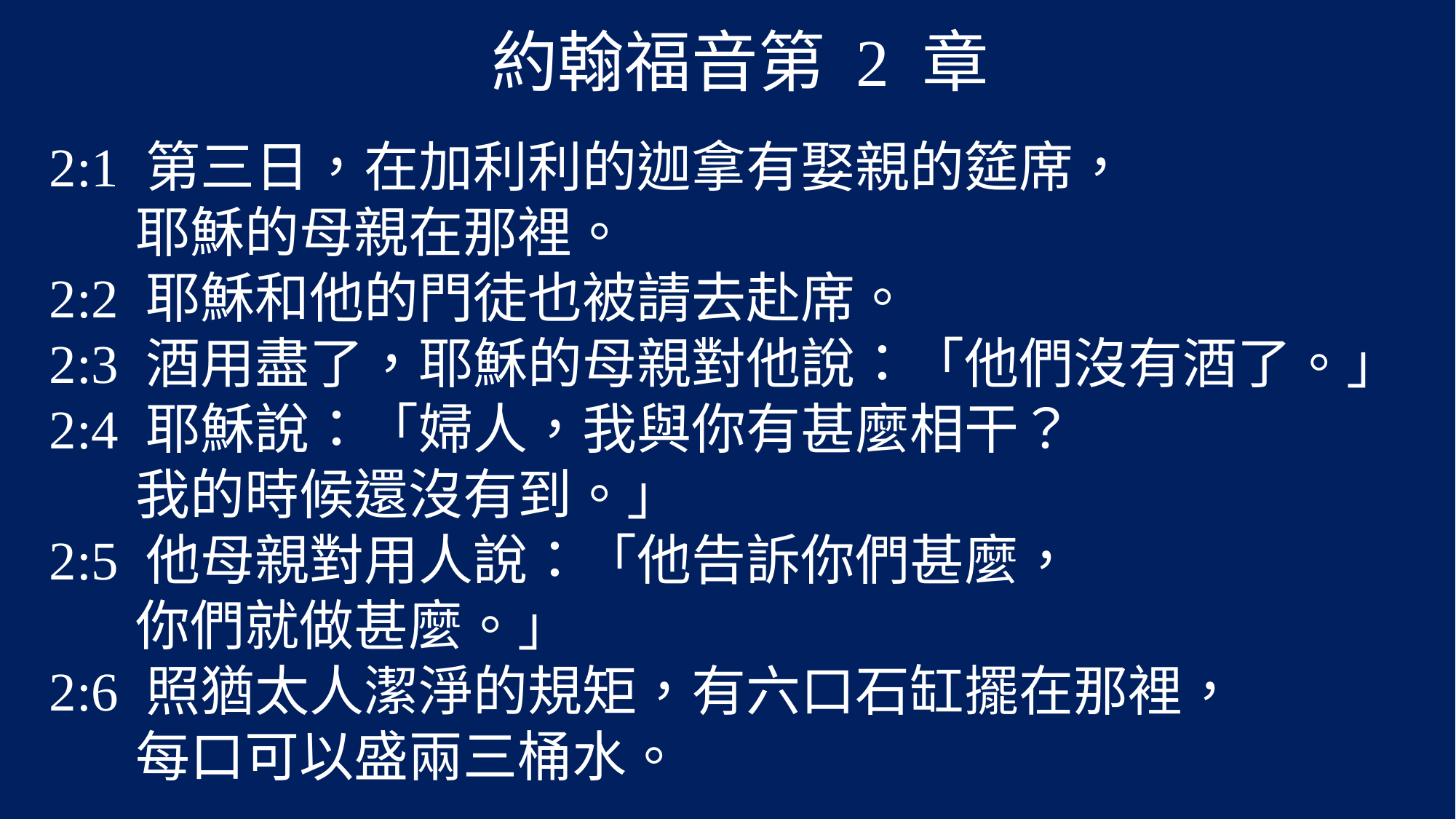

約翰福音第 2 章

2:1 第三日，在加利利的迦拿有娶親的筵席，
      耶穌的母親在那裡。
2:2 耶穌和他的門徒也被請去赴席。
2:3 酒用盡了，耶穌的母親對他說：「他們沒有酒了。」
2:4 耶穌說：「婦人，我與你有甚麼相干？
      我的時候還沒有到。」
2:5 他母親對用人說：「他告訴你們甚麼，
      你們就做甚麼。」
2:6 照猶太人潔淨的規矩，有六口石缸擺在那裡，
      每口可以盛兩三桶水。